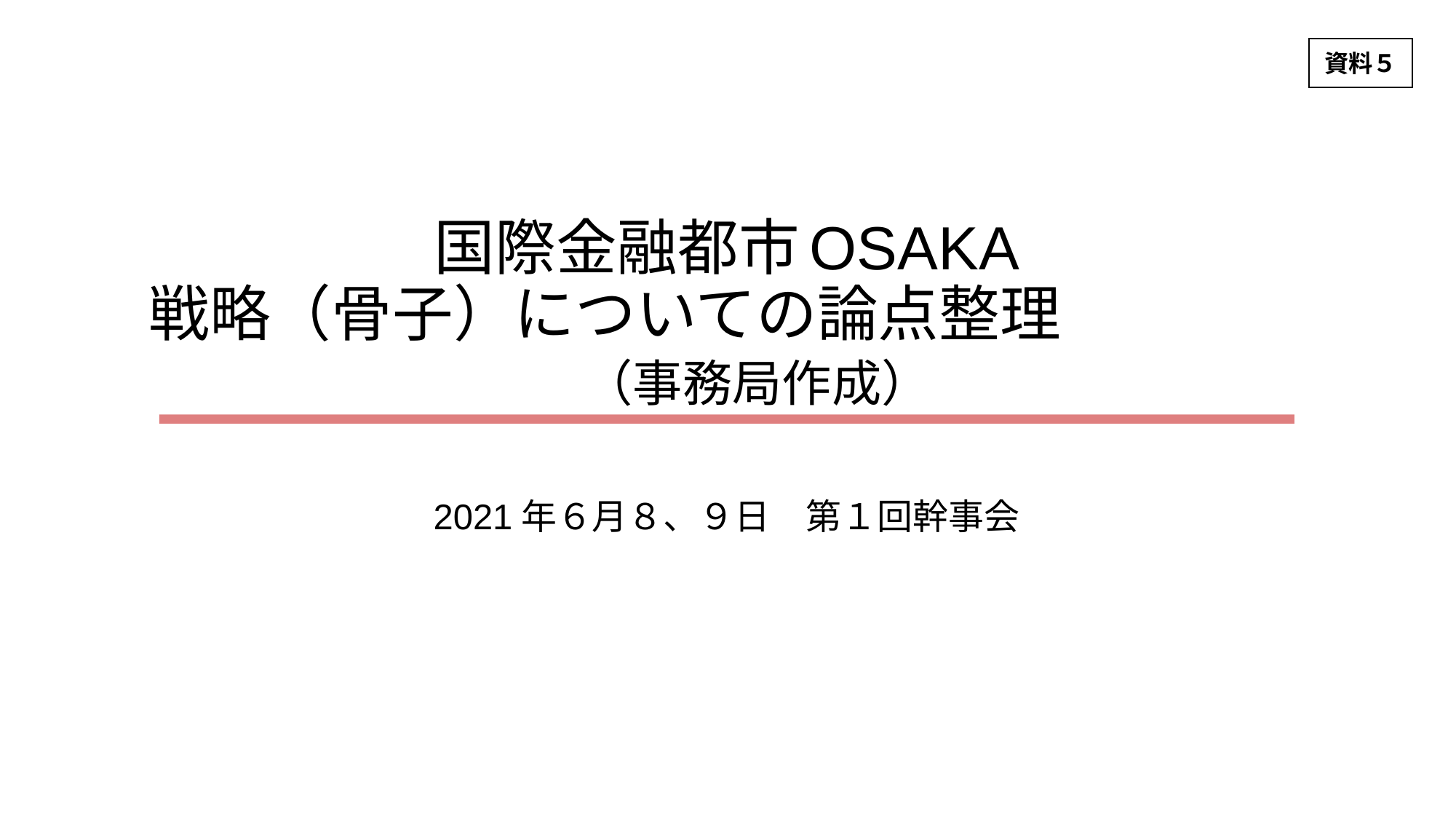

資料５
# 国際金融都市OSAKA 戦略（骨子）についての論点整理　　　　　（事務局作成）
2021年６月８、９日　第１回幹事会